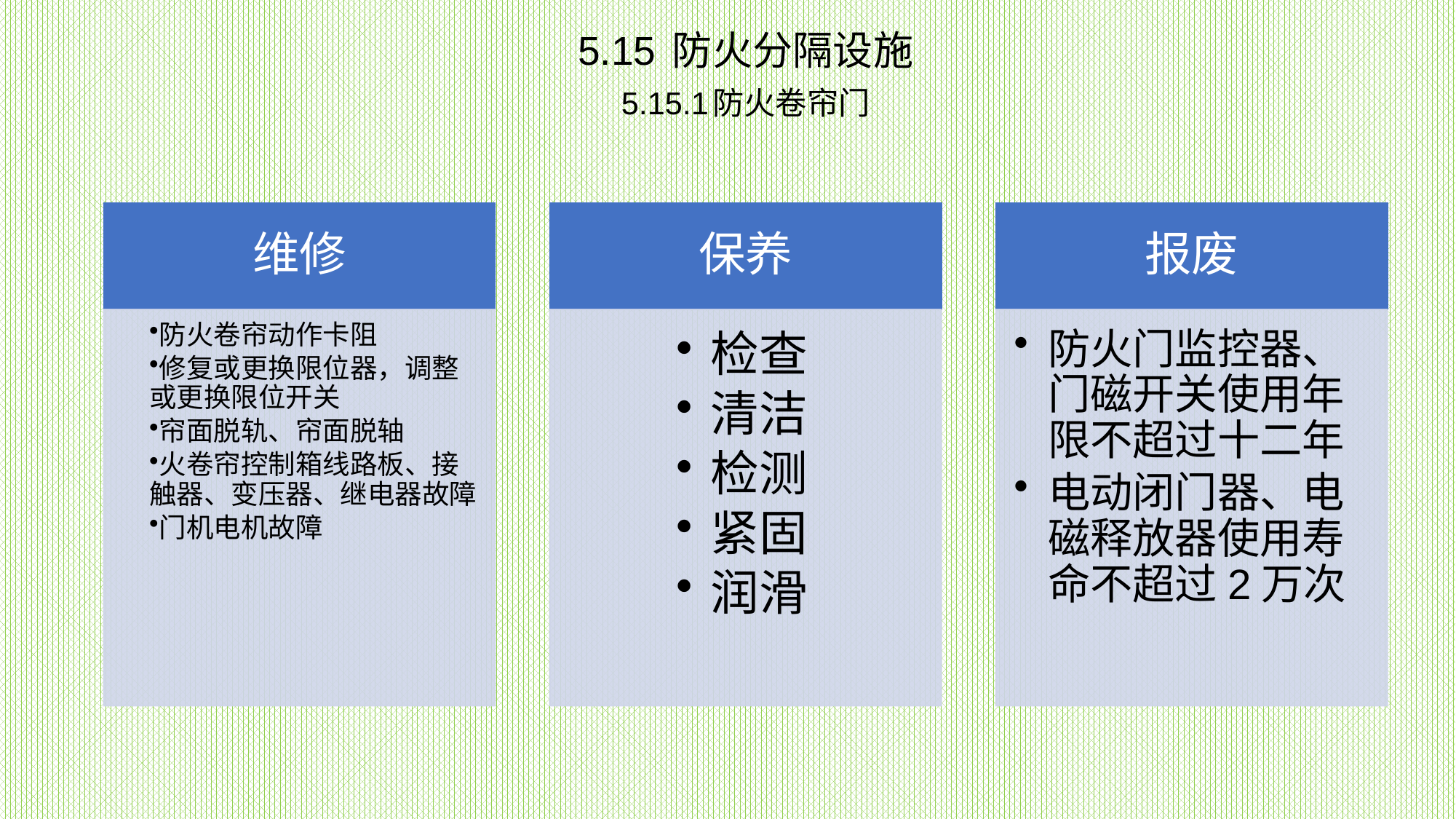

5.15 防火分隔设施
5.15.1防火卷帘门
维修
防火卷帘动作卡阻
修复或更换限位器，调整或更换限位开关
帘面脱轨、帘面脱轴
火卷帘控制箱线路板、接触器、变压器、继电器故障
门机电机故障

保养
检查
清洁
检测
紧固
润滑
报废
防火门监控器、门磁开关使用年限不超过十二年
电动闭门器、电磁释放器使用寿命不超过2万次